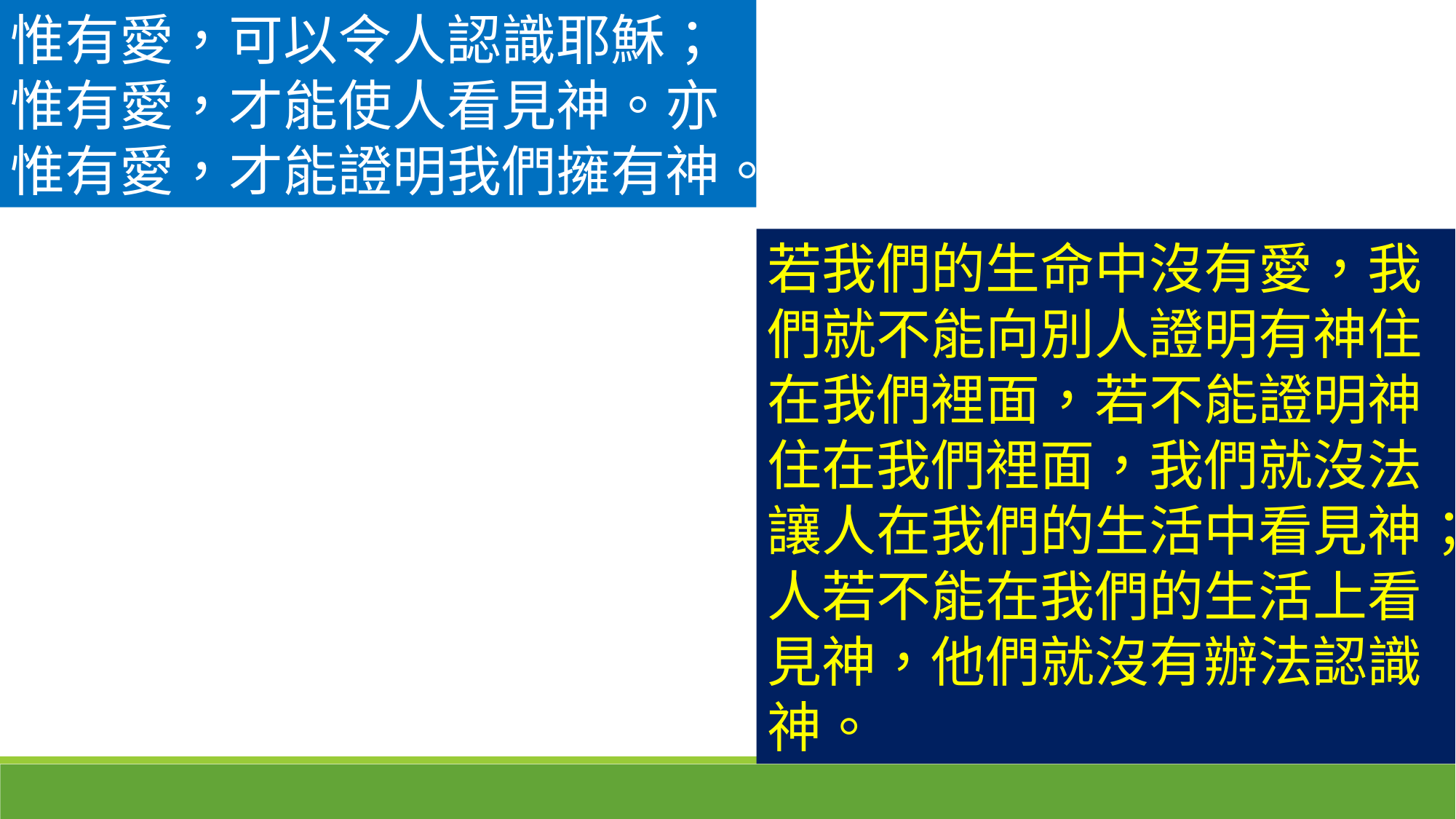

惟有愛，可以令人認識耶穌；惟有愛，才能使人看見神。亦惟有愛，才能證明我們擁有神。
若我們的生命中沒有愛，我們就不能向別人證明有神住在我們裡面，若不能證明神住在我們裡面，我們就沒法讓人在我們的生活中看見神；人若不能在我們的生活上看見神，他們就沒有辦法認識神。